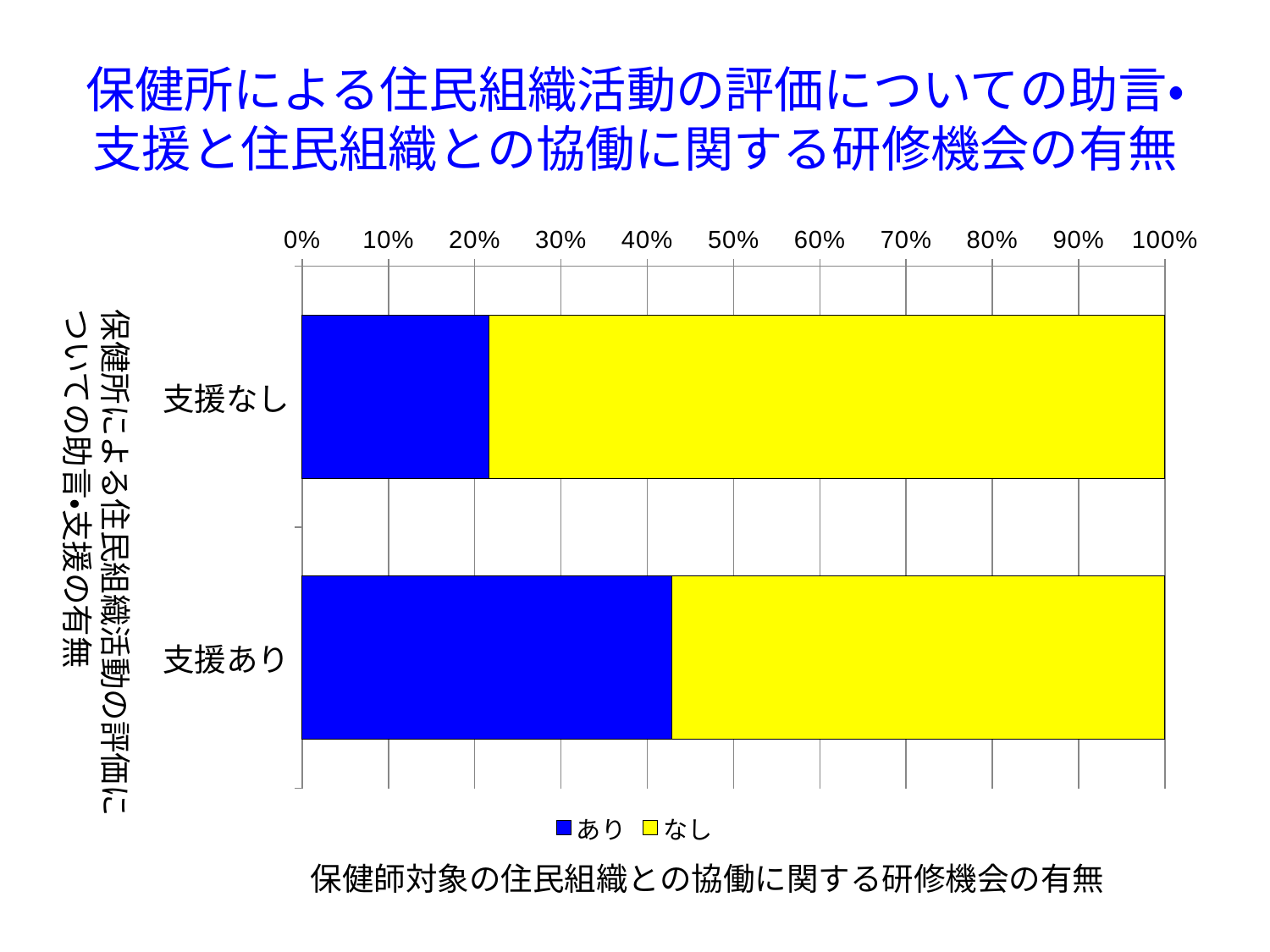

# 保健所による住民組織活動の評価についての助言・支援と住民組織との協働に関する研修機会の有無

### Chart

| Category | あり | なし |
|---|---|---|
| 支援なし | 149.0 | 539.0 |
| 支援あり | 72.0 | 96.0 |
保健所による住民組織活動の評価に
ついての助言・支援の有無
保健師対象の住民組織との協働に関する研修機会の有無